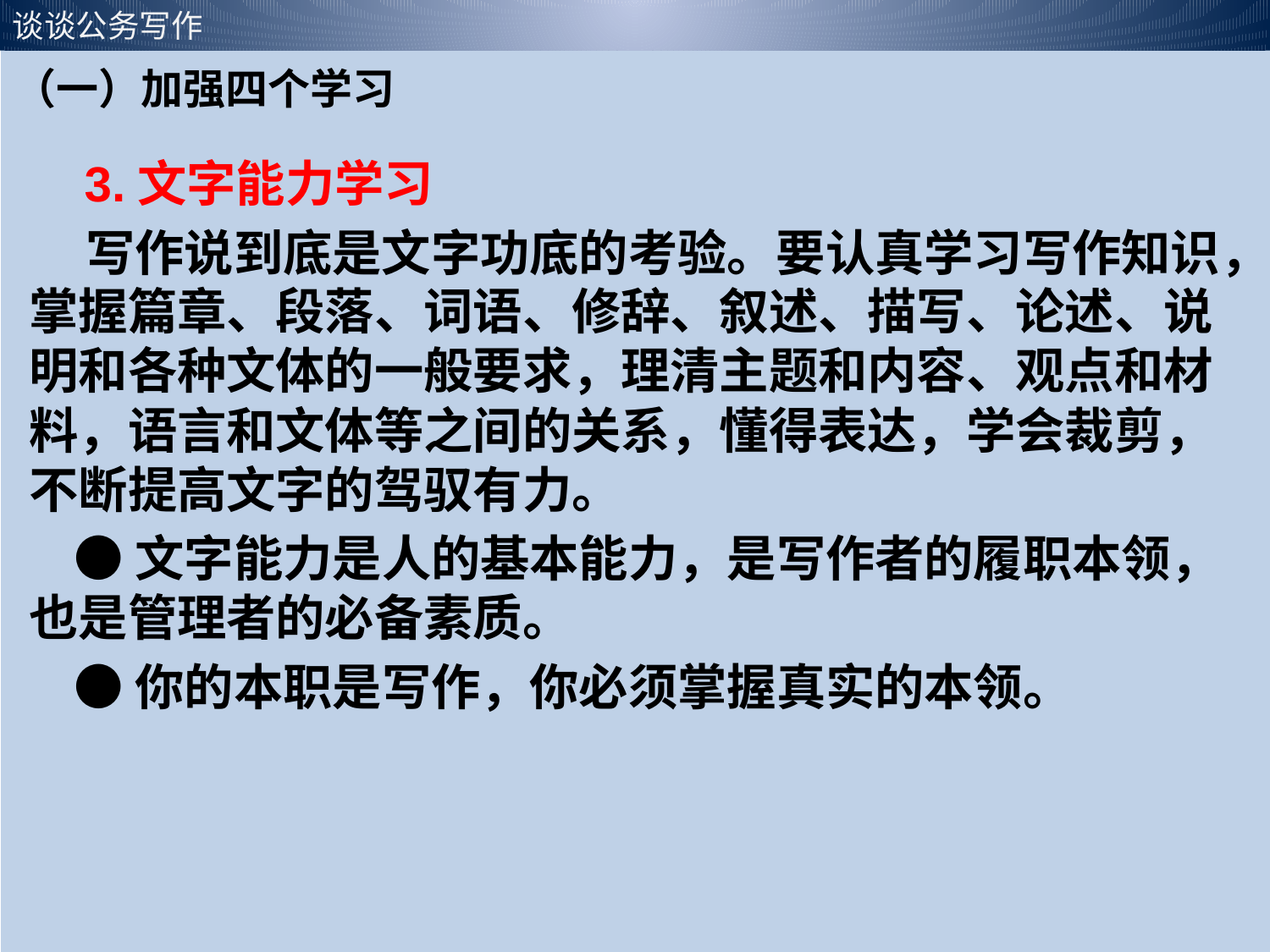

（一）加强四个学习
    3.文字能力学习
    写作说到底是文字功底的考验。要认真学习写作知识，掌握篇章、段落、词语、修辞、叙述、描写、论述、说明和各种文体的一般要求，理清主题和内容、观点和材料，语言和文体等之间的关系，懂得表达，学会裁剪，不断提高文字的驾驭有力。
    ●文字能力是人的基本能力，是写作者的履职本领，也是管理者的必备素质。
    ●你的本职是写作，你必须掌握真实的本领。